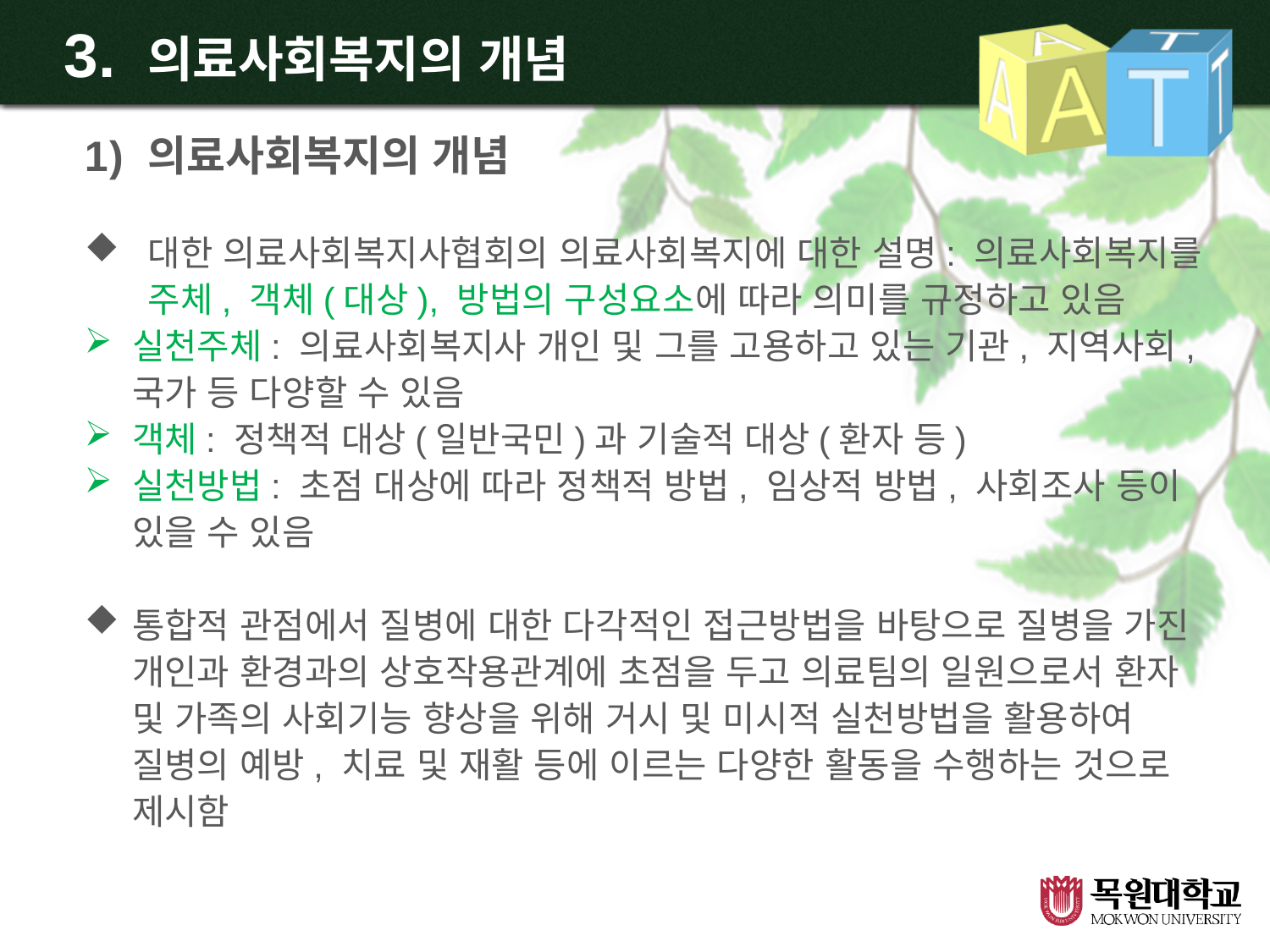

# 3. 의료사회복지의 개념

의료사회복지의 개념

대한 의료사회복지사협회의 의료사회복지에 대한 설명: 의료사회복지를 주체, 객체(대상), 방법의 구성요소에 따라 의미를 규정하고 있음
실천주체: 의료사회복지사 개인 및 그를 고용하고 있는 기관, 지역사회, 국가 등 다양할 수 있음
객체: 정책적 대상(일반국민)과 기술적 대상(환자 등)
실천방법: 초점 대상에 따라 정책적 방법, 임상적 방법, 사회조사 등이 있을 수 있음

통합적 관점에서 질병에 대한 다각적인 접근방법을 바탕으로 질병을 가진 개인과 환경과의 상호작용관계에 초점을 두고 의료팀의 일원으로서 환자 및 가족의 사회기능 향상을 위해 거시 및 미시적 실천방법을 활용하여 질병의 예방, 치료 및 재활 등에 이르는 다양한 활동을 수행하는 것으로 제시함